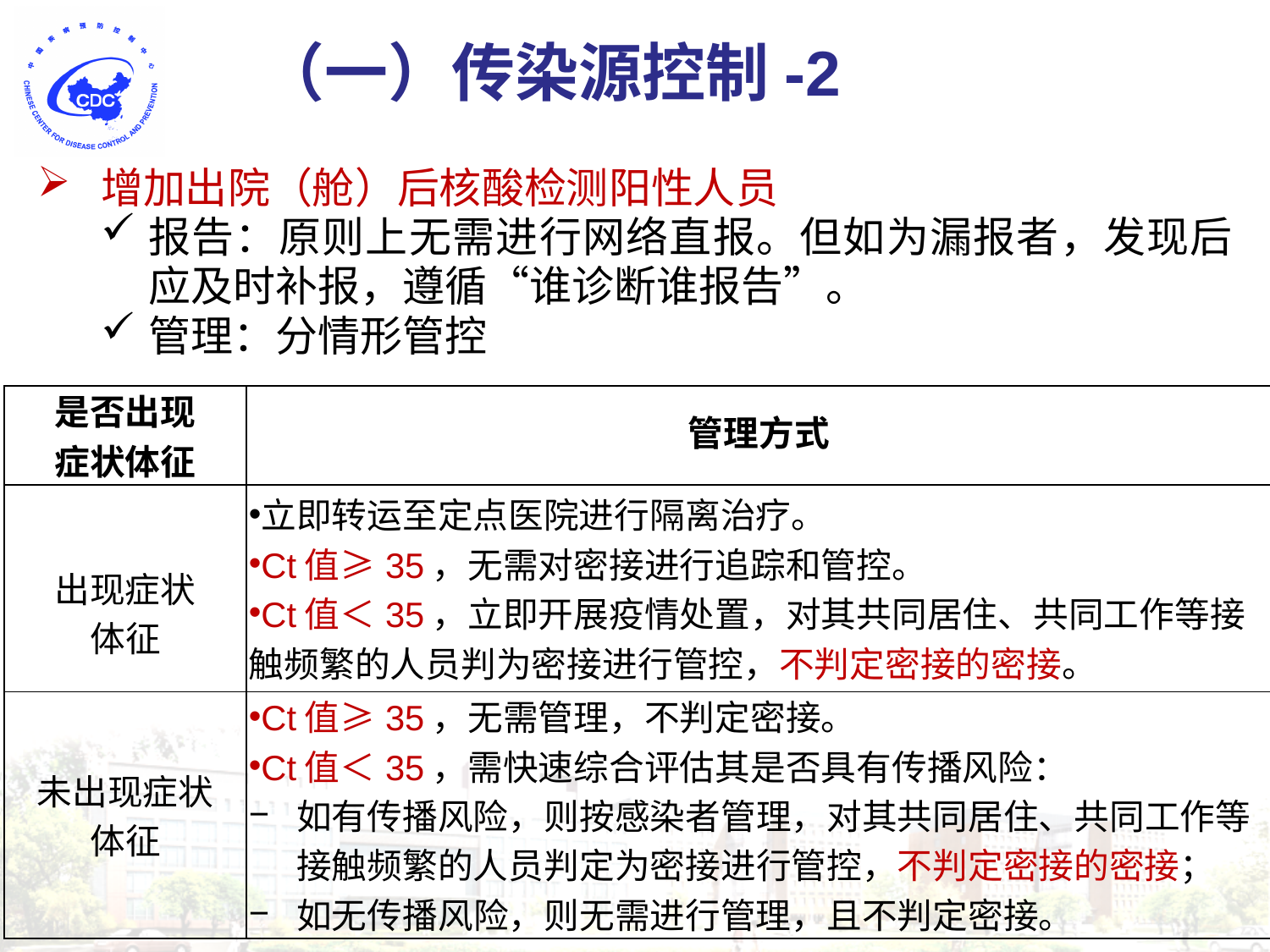

（一）传染源控制-2
增加出院（舱）后核酸检测阳性人员
报告：原则上无需进行网络直报。但如为漏报者，发现后应及时补报，遵循“谁诊断谁报告”。
管理：分情形管控
| 是否出现 症状体征 | 管理方式 |
| --- | --- |
| 出现症状 体征 | 立即转运至定点医院进行隔离治疗。 Ct值≥35，无需对密接进行追踪和管控。 Ct值＜35，立即开展疫情处置，对其共同居住、共同工作等接触频繁的人员判为密接进行管控，不判定密接的密接。 |
| 未出现症状 体征 | Ct值≥35，无需管理，不判定密接。 Ct值＜35，需快速综合评估其是否具有传播风险： 如有传播风险，则按感染者管理，对其共同居住、共同工作等接触频繁的人员判定为密接进行管控，不判定密接的密接； 如无传播风险，则无需进行管理，且不判定密接。 |